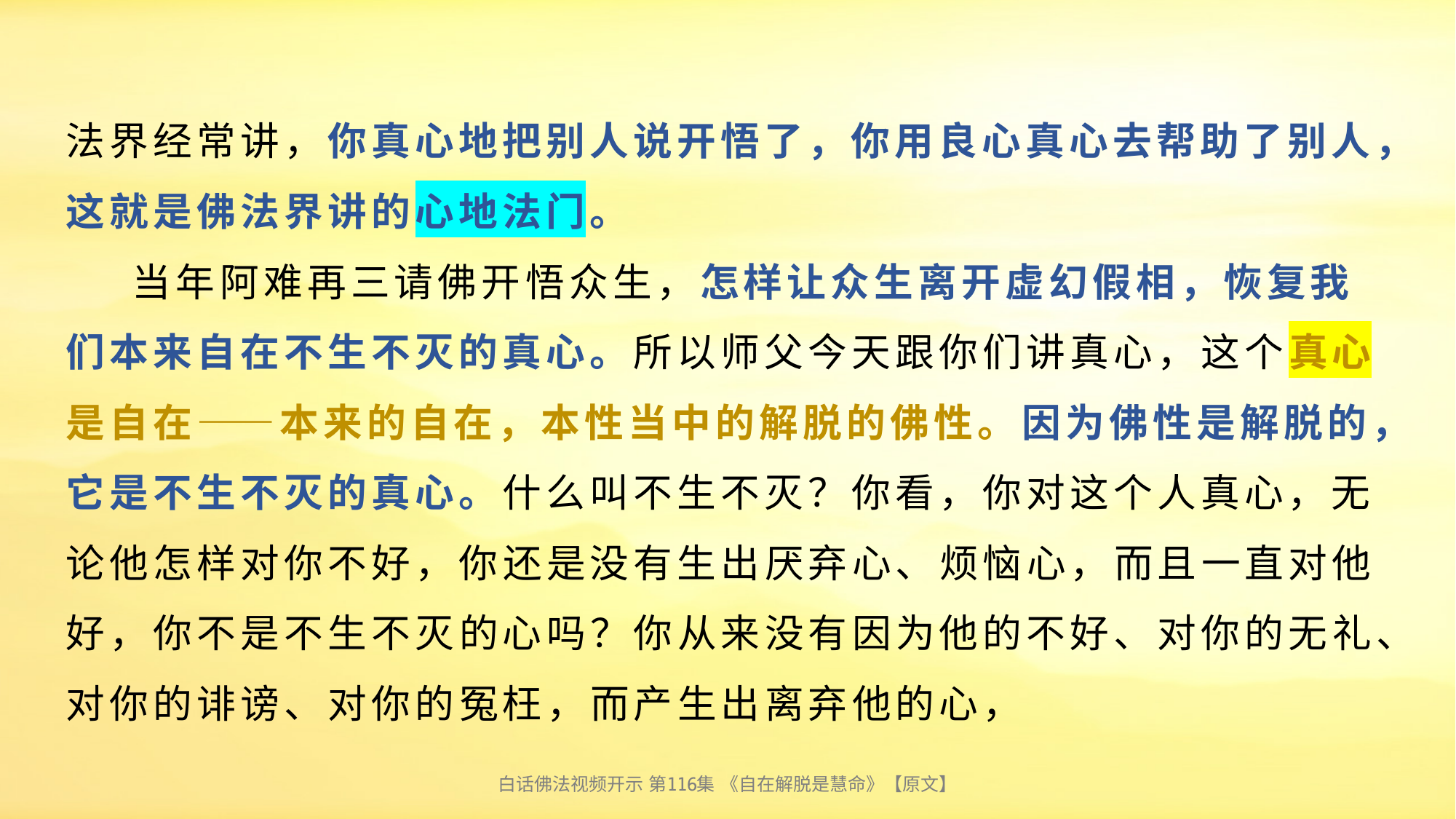

# 法界经常讲，你真心地把别人说开悟了，你用良心真心去帮助了别人，这就是佛法界讲的心地法门。 当年阿难再三请佛开悟众生，怎样让众生离开虚幻假相，恢复我们本来自在不生不灭的真心。所以师父今天跟你们讲真心，这个真心是自在——本来的自在，本性当中的解脱的佛性。因为佛性是解脱的，它是不生不灭的真心。什么叫不生不灭？你看，你对这个人真心，无论他怎样对你不好，你还是没有生出厌弃心、烦恼心，而且一直对他好，你不是不生不灭的心吗？你从来没有因为他的不好、对你的无礼、对你的诽谤、对你的冤枉，而产生出离弃他的心，
白话佛法视频开示 第116集 《自在解脱是慧命》【原文】